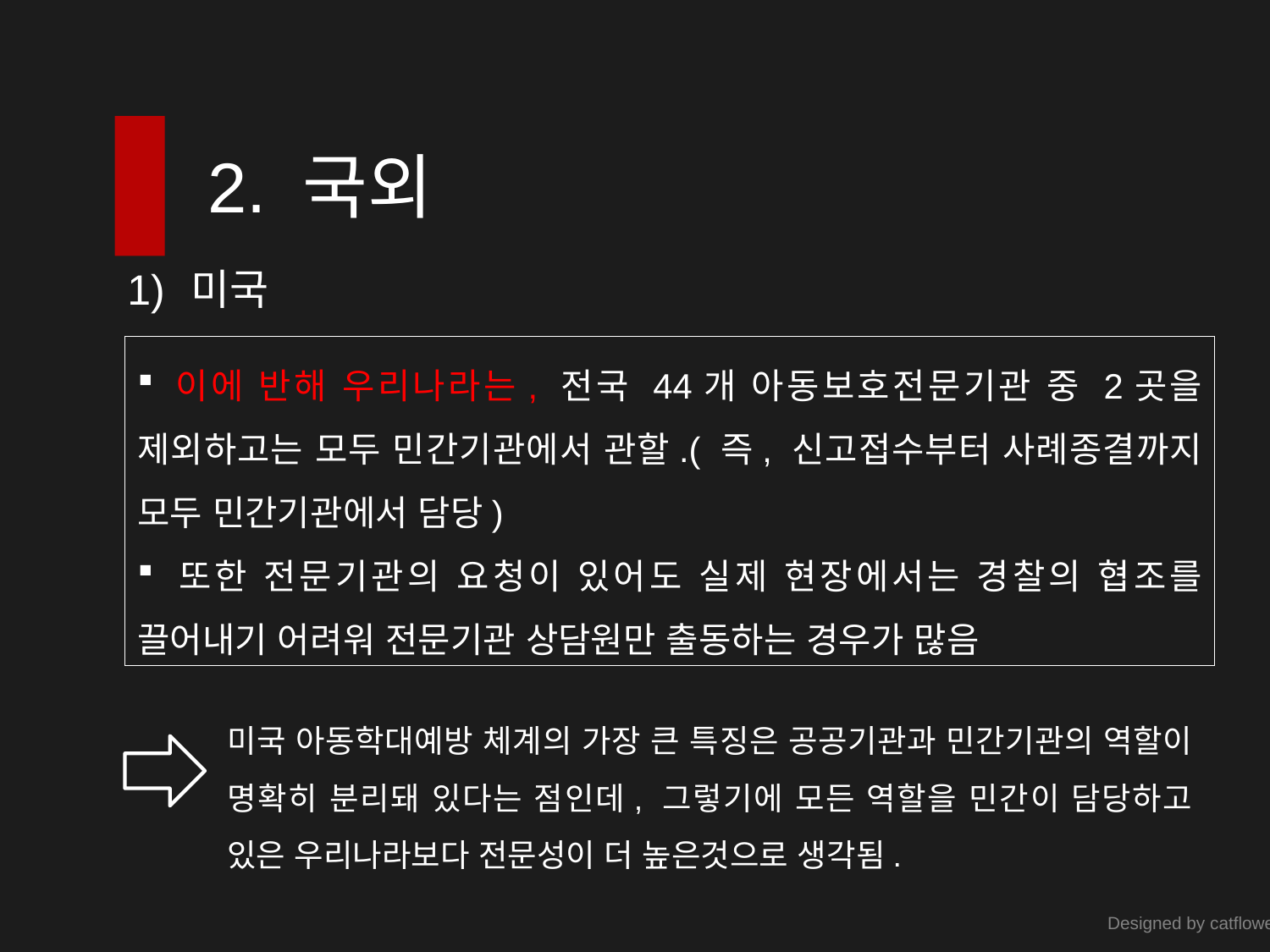

2. 국외
미국

 이에 반해 우리나라는, 전국 44개 아동보호전문기관 중 2곳을 제외하고는 모두 민간기관에서 관할.( 즉, 신고접수부터 사례종결까지 모두 민간기관에서 담당)
 또한 전문기관의 요청이 있어도 실제 현장에서는 경찰의 협조를 끌어내기 어려워 전문기관 상담원만 출동하는 경우가 많음
미국 아동학대예방 체계의 가장 큰 특징은 공공기관과 민간기관의 역할이 명확히 분리돼 있다는 점인데, 그렇기에 모든 역할을 민간이 담당하고 있은 우리나라보다 전문성이 더 높은것으로 생각됨.

Designed by catflowerbox